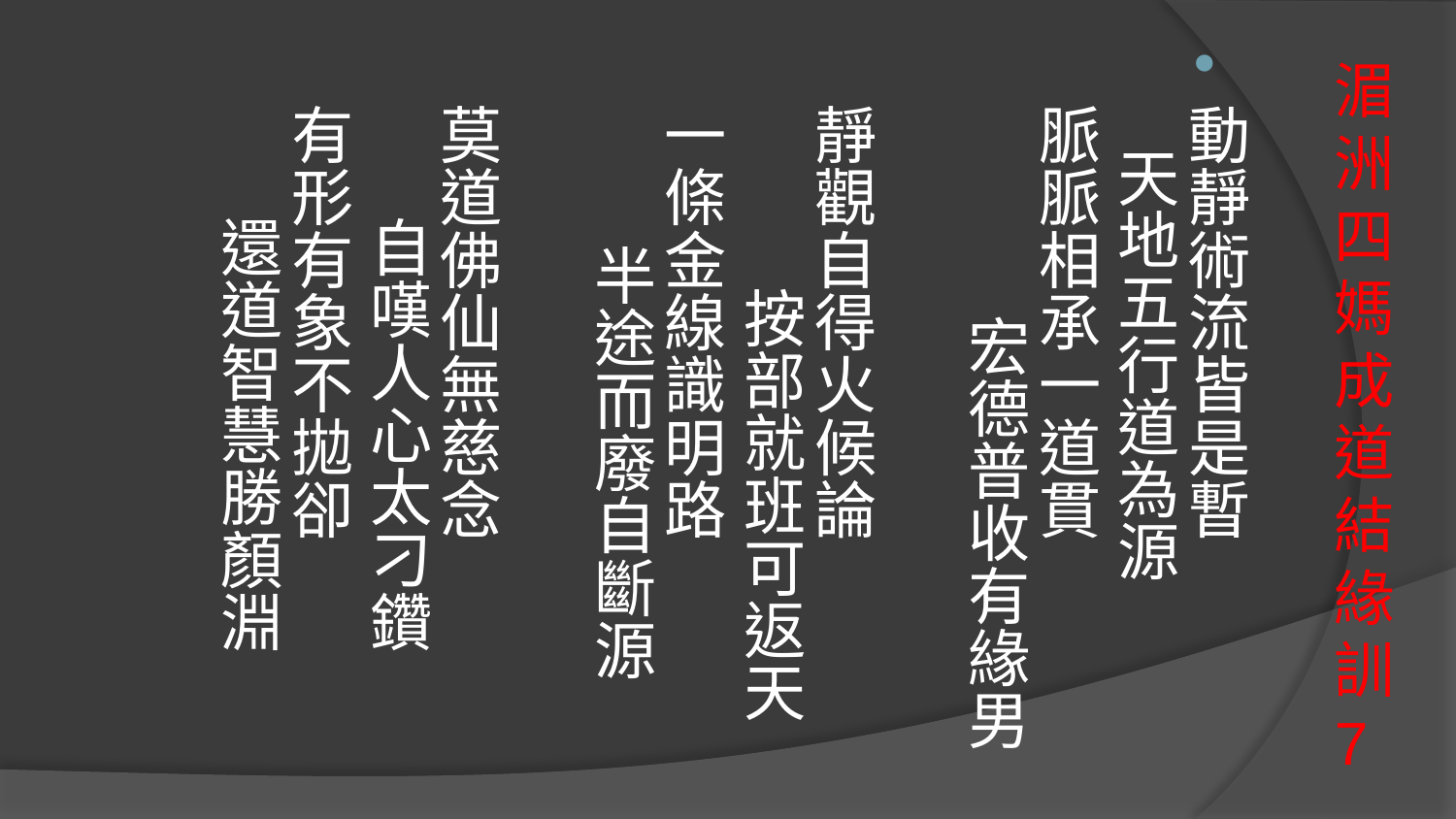

動靜術流皆是暫　　           天地五行道為源
脈脈相承一道貫　　                       宏德普收有緣男
靜觀自得火候論　　                     按部就班可返天
一條金線識明路　　                  半途而廢自斷源
莫道佛仙無慈念　　                自嘆人心太刁鑽
有形有象不拋卻　　                還道智慧勝顏淵
# 湄洲四媽成道結緣訓7